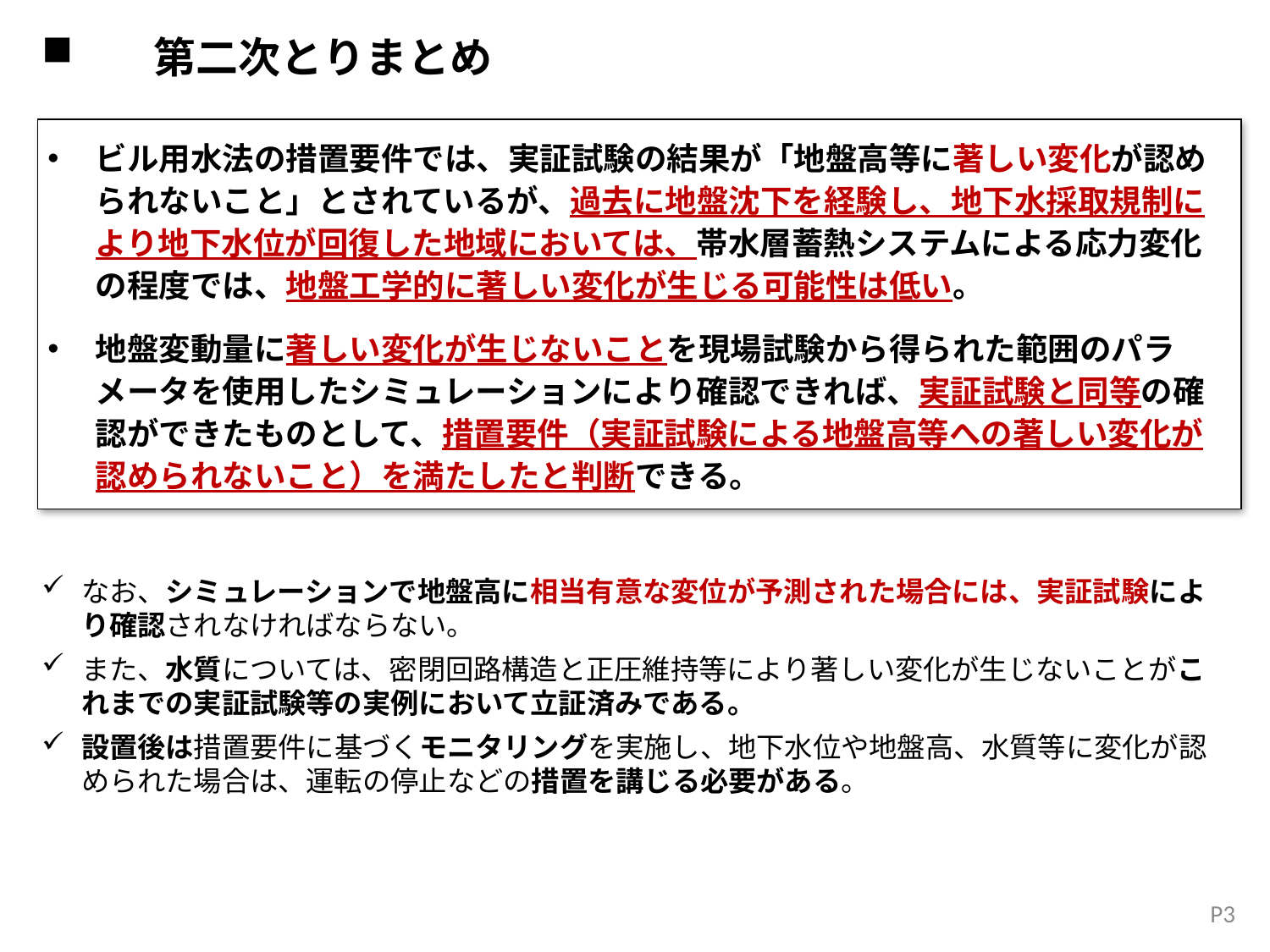

第二次とりまとめ
ビル用水法の措置要件では、実証試験の結果が「地盤高等に著しい変化が認められないこと」とされているが、過去に地盤沈下を経験し、地下水採取規制により地下水位が回復した地域においては、帯水層蓄熱システムによる応力変化の程度では、地盤工学的に著しい変化が生じる可能性は低い。
地盤変動量に著しい変化が生じないことを現場試験から得られた範囲のパラメータを使用したシミュレーションにより確認できれば、実証試験と同等の確認ができたものとして、措置要件（実証試験による地盤高等への著しい変化が認められないこと）を満たしたと判断できる。
なお、シミュレーションで地盤高に相当有意な変位が予測された場合には、実証試験により確認されなければならない。
また、水質については、密閉回路構造と正圧維持等により著しい変化が生じないことがこれまでの実証試験等の実例において立証済みである。
設置後は措置要件に基づくモニタリングを実施し、地下水位や地盤高、水質等に変化が認められた場合は、運転の停止などの措置を講じる必要がある。
P3